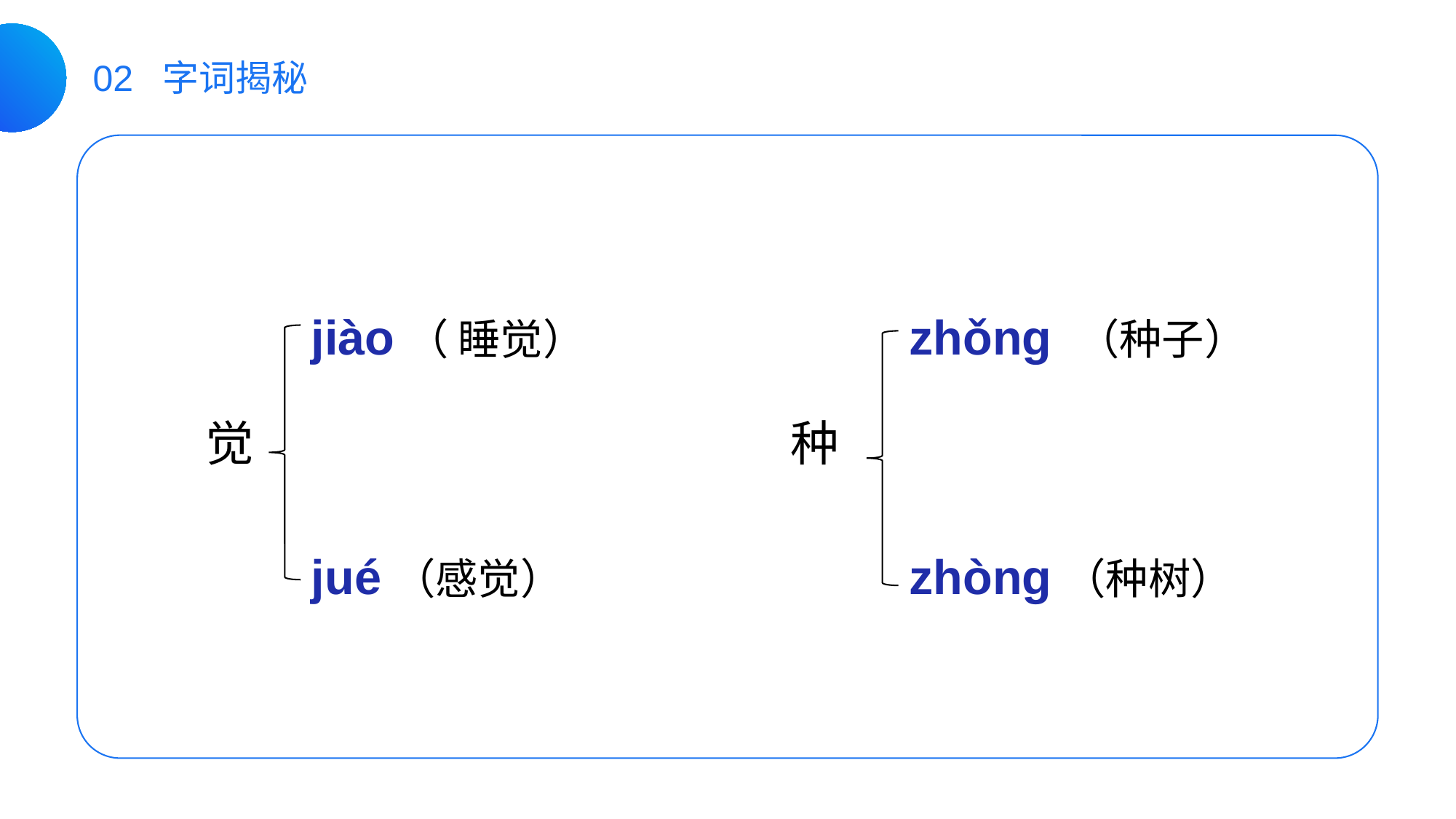

02  字词揭秘

jiào（ 睡觉）

jué（感觉）

zhǒng （种子）

zhòng（种树）

觉
种